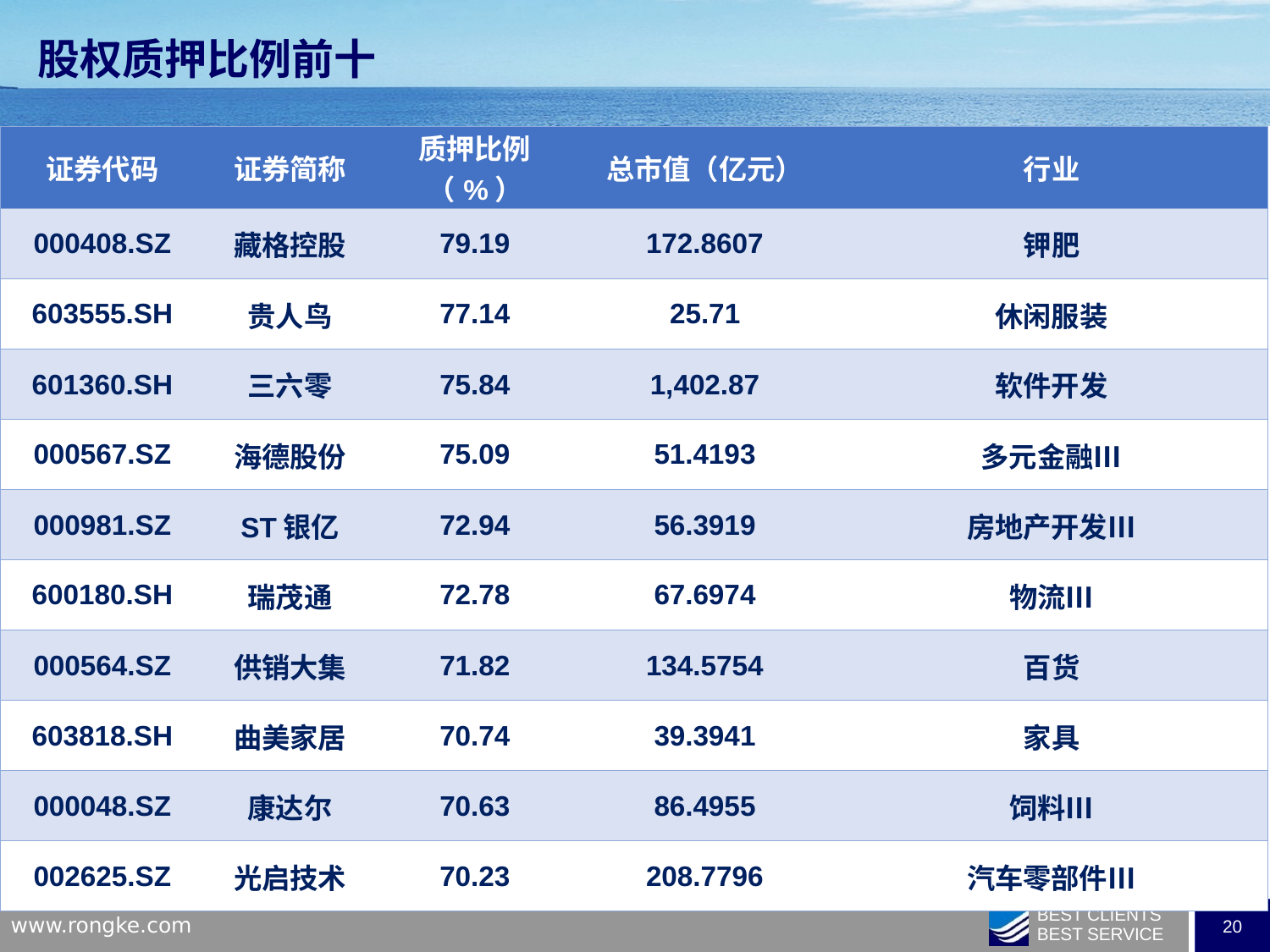

股权质押比例前十
| 证券代码 | 证券简称 | 质押比例（%） | 总市值（亿元） | 行业 |
| --- | --- | --- | --- | --- |
| 000408.SZ | 藏格控股 | 79.19 | 172.8607 | 钾肥 |
| 603555.SH | 贵人鸟 | 77.14 | 25.71 | 休闲服装 |
| 601360.SH | 三六零 | 75.84 | 1,402.87 | 软件开发 |
| 000567.SZ | 海德股份 | 75.09 | 51.4193 | 多元金融Ⅲ |
| 000981.SZ | ST银亿 | 72.94 | 56.3919 | 房地产开发Ⅲ |
| 600180.SH | 瑞茂通 | 72.78 | 67.6974 | 物流Ⅲ |
| 000564.SZ | 供销大集 | 71.82 | 134.5754 | 百货 |
| 603818.SH | 曲美家居 | 70.74 | 39.3941 | 家具 |
| 000048.SZ | 康达尔 | 70.63 | 86.4955 | 饲料Ⅲ |
| 002625.SZ | 光启技术 | 70.23 | 208.7796 | 汽车零部件Ⅲ |